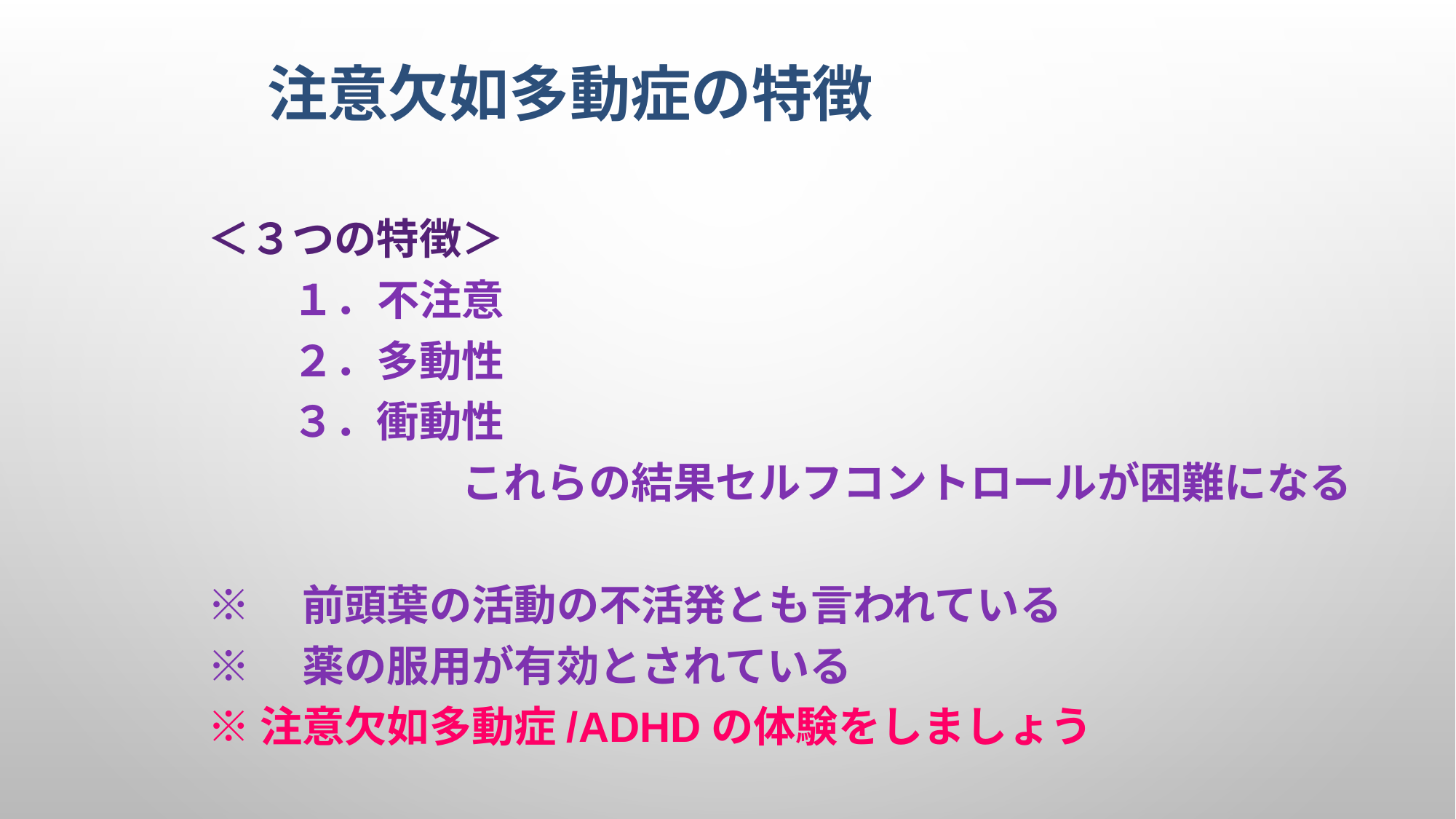

# 注意欠如多動症の特徴
＜３つの特徴＞
　　１．不注意
　　２．多動性
　　３．衝動性
　　　　　　これらの結果セルフコントロールが困難になる

※　前頭葉の活動の不活発とも言われている
※　薬の服用が有効とされている
※注意欠如多動症/ADHDの体験をしましょう